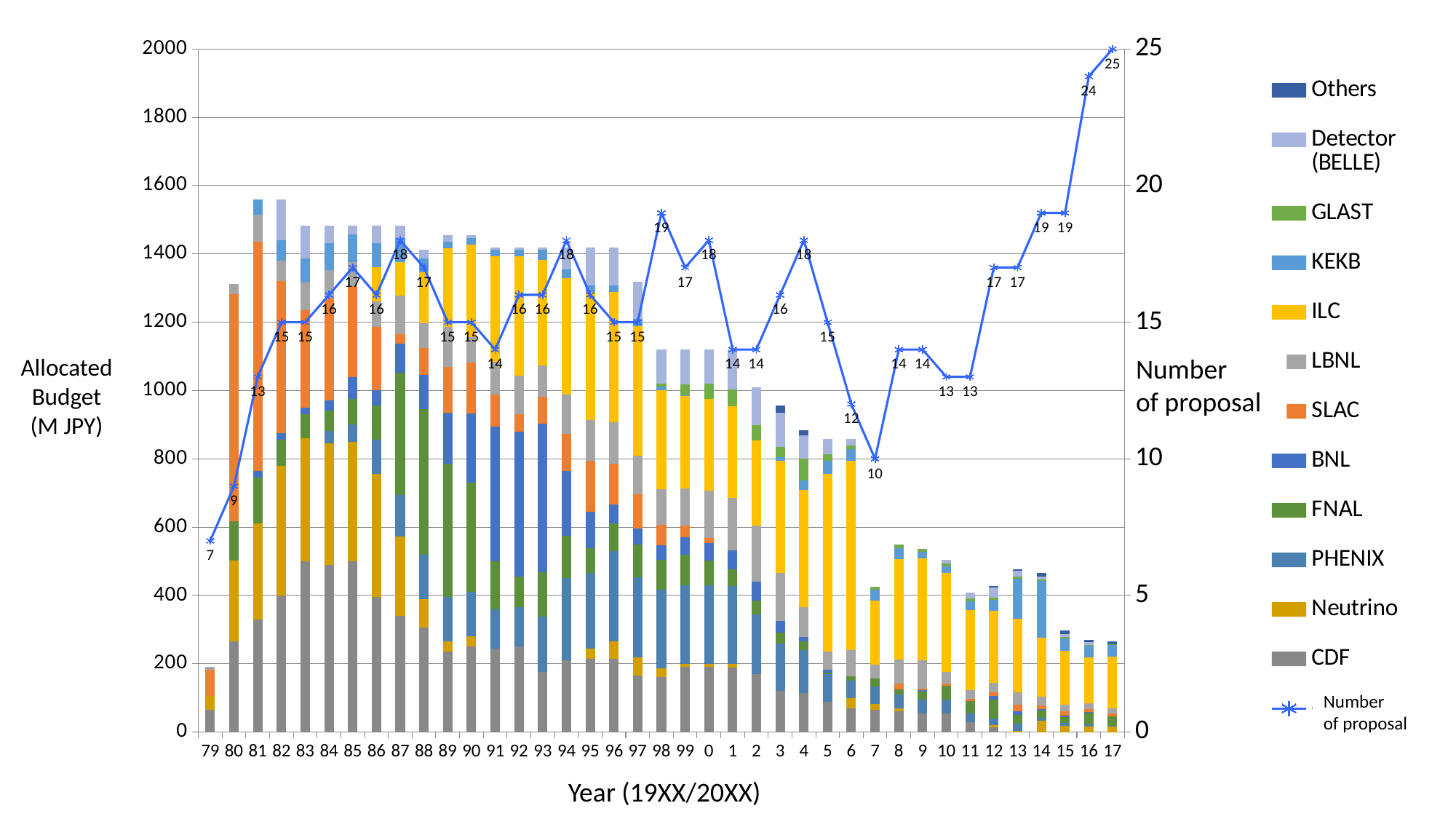

### Chart

| Category | CDF | Neutrino | PHENIX | FNAL | BNL | SLAC | LBNL | ILC | KEKB | GLAST | Detector (BELLE) | Others | 課題件数 |
|---|---|---|---|---|---|---|---|---|---|---|---|---|---|
| 79 | 65.0 | 40.0 | 0.0 | 0.0 | 0.0 | 78.0 | 8.0 | 0.0 | 0.0 | 0.0 | None | 0.0 | 7.0 |
| 80 | 265.0 | 238.0 | 0.0 | 115.0 | 0.0 | 665.0 | 30.0 | 0.0 | 0.0 | 0.0 | 0.0 | 0.0 | 9.0 |
| 81 | 330.0 | 280.0 | 0.0 | 135.0 | 20.0 | 670.0 | 80.0 | 0.0 | 45.0 | 0.0 | 0.0 | 0.0 | 13.0 |
| 82 | 400.0 | 380.0 | 0.0 | 75.0 | 20.0 | 445.0 | 60.0 | 0.0 | 60.0 | 0.0 | 120.0 | 0.0 | 15.0 |
| 83 | 500.0 | 360.0 | 0.0 | 70.0 | 20.0 | 285.0 | 82.0 | 0.0 | 70.0 | 0.0 | 95.0 | 0.0 | 15.0 |
| 84 | 490.0 | 355.0 | 37.0 | 60.0 | 30.0 | 300.0 | 80.0 | 0.0 | 80.0 | 0.0 | 50.0 | 0.0 | 16.0 |
| 85 | 500.0 | 350.0 | 50.0 | 75.0 | 65.0 | 265.0 | 72.0 | 0.0 | 80.0 | 0.0 | 25.0 | 0.0 | 17.0 |
| 86 | 395.0 | 360.0 | 100.0 | 102.0 | 45.0 | 185.0 | 75.0 | 100.0 | 70.0 | 0.0 | 50.0 | 0.0 | 16.0 |
| 87 | 340.0 | 233.0 | 120.0 | 360.0 | 85.0 | 27.0 | 112.0 | 100.0 | 70.0 | 0.0 | 35.0 | 0.0 | 18.0 |
| 88 | 305.0 | 85.0 | 130.0 | 425.0 | 100.0 | 80.0 | 72.0 | 150.0 | 40.0 | 0.0 | 25.0 | 0.0 | 17.0 |
| 89 | 235.0 | 30.0 | 130.0 | 390.0 | 150.0 | 135.0 | 116.0 | 230.0 | 20.0 | 0.0 | 18.0 | 0.0 | 15.0 |
| 90 | 250.0 | 30.0 | 130.0 | 320.0 | 202.0 | 150.0 | 75.0 | 270.0 | 20.0 | 0.0 | 7.0 | 0.0 | 15.0 |
| 91 | 244.0 | 0.0 | 115.0 | 140.0 | 395.0 | 95.0 | 94.0 | 310.0 | 20.0 | 0.0 | 5.0 | 0.0 | 14.0 |
| 92 | 250.0 | 0.0 | 115.0 | 90.0 | 425.0 | 50.0 | 113.0 | 350.0 | 20.0 | 0.0 | 5.0 | 0.0 | 16.0 |
| 93 | 177.0 | 0.0 | 160.0 | 130.0 | 435.0 | 80.0 | 91.0 | 310.0 | 30.0 | 0.0 | 5.0 | 0.0 | 16.0 |
| 94 | 210.0 | 0.0 | 240.0 | 124.0 | 190.0 | 110.0 | 115.0 | 340.0 | 25.0 | 0.0 | 65.0 | 0.0 | 18.0 |
| 95 | 215.0 | 30.0 | 220.0 | 73.0 | 107.0 | 150.0 | 118.0 | 375.0 | 20.0 | 0.0 | 110.0 | 0.0 | 16.0 |
| 96 | 215.0 | 50.0 | 265.0 | 81.0 | 55.0 | 120.0 | 122.0 | 380.0 | 20.0 | 0.0 | 110.0 | 0.0 | 15.0 |
| 97 | 165.0 | 54.0 | 235.0 | 96.0 | 45.0 | 101.0 | 113.0 | 380.0 | 20.0 | 0.0 | 110.0 | 0.0 | 15.0 |
| 98 | 160.0 | 26.0 | 230.0 | 89.0 | 41.0 | 60.0 | 105.0 | 290.0 | 10.0 | 10.0 | 100.0 | 0.0 | 19.0 |
| 99 | 190.0 | 10.0 | 230.0 | 90.0 | 50.0 | 35.0 | 108.0 | 270.0 | 4.0 | 30.0 | 104.0 | 0.0 | 17.0 |
| 0 | 190.0 | 10.0 | 230.0 | 73.0 | 50.0 | 15.0 | 138.0 | 270.0 | 0.0 | 45.0 | 100.0 | 0.0 | 18.0 |
| 1 | 189.0 | 10.0 | 228.0 | 50.0 | 55.0 | 0.0 | 154.0 | 267.0 | 0.0 | 50.0 | 118.0 | 0.0 | 14.0 |
| 2 | 170.0 | 0.0 | 175.0 | 40.0 | 55.0 | 0.0 | 164.0 | 250.0 | 0.0 | 45.0 | 110.0 | 0.0 | 14.0 |
| 3 | 120.0 | 0.0 | 140.0 | 30.0 | 35.0 | 0.0 | 141.0 | 329.0 | 10.0 | 30.0 | 100.0 | 20.0 | 16.0 |
| 4 | 115.0 | 0.0 | 126.0 | 25.0 | 13.0 | 0.0 | 87.0 | 342.0 | 29.0 | 63.0 | 68.0 | 15.0 | 18.0 |
| 5 | 89.0 | 0.0 | 80.0 | 4.0 | 9.0 | 0.0 | 54.0 | 519.0 | 39.0 | 19.0 | 45.0 | 0.0 | 15.0 |
| 6 | 70.0 | 30.0 | 50.0 | 14.0 | 0.0 | 0.0 | 75.0 | 555.0 | 35.0 | 10.0 | 20.0 | 0.0 | 12.0 |
| 7 | 65.0 | 18.0 | 50.0 | 23.0 | 0.0 | 0.0 | 42.0 | 187.0 | 31.0 | 10.0 | 0.0 | 0.0 | 10.0 |
| 8 | 60.0 | 9.0 | 40.0 | 16.0 | 0.0 | 16.0 | 71.0 | 295.0 | 31.0 | 10.0 | 0.0 | 0.0 | 14.0 |
| 9 | 55.0 | 0.0 | 40.0 | 23.0 | 5.0 | 5.0 | 82.0 | 298.0 | 20.0 | 8.0 | 0.0 | 0.0 | 14.0 |
| 10 | 55.0 | 0.0 | 40.0 | 40.0 | 0.0 | 7.5 | 32.5 | 290.0 | 20.0 | 8.0 | 12.0 | 0.0 | 13.0 |
| 11 | 29.0 | 0.0 | 25.0 | 36.0 | 0.0 | 8.0 | 24.5 | 234.0 | 27.0 | 7.0 | 18.0 | 0.0 | 13.0 |
| 12 | 15.0 | 5.0 | 20.0 | 55.0 | 10.0 | 12.0 | 27.0 | 210.0 | 34.0 | 6.0 | 29.0 | 5.0 | 17.0 |
| 13 | 0.0 | 4.0 | 20.0 | 27.0 | 10.0 | 20.0 | 35.0 | 215.0 | 116.9 | 7.0 | 17.0 | 5.0 | 17.0 |
| 14 | 0.0 | 33.0 | 8.0 | 22.5 | 3.0 | 11.9 | 26.0 | 172.5 | 164.79 | 4.0 | 10.0 | 10.1 | 19.0 |
| 15 | 0.0 | 18.0 | 8.86 | 18.0 | 3.14 | 12.0 | 20.5 | 156.3 | 38.0 | 3.6 | 9.0 | 10.0 | 19.0 |
| 16 | 0.0 | 15.5 | 6.2 | 34.29400000000001 | 3.34 | 7.4 | 18.3 | 134.3 | 32.5 | 3.1 | 7.5 | 7.4 | 24.0 |
| 17 | 0.0 | 15.5 | 3.0 | 28.5 | 0.0 | 7.4 | 15.3 | 151.5 | 33.0 | 2.7 | 0.0 | 9.0 | 25.0 |
Allocated Budget
(M JPY)
Number
of proposal
Number
of proposal
Year (19XX/20XX)